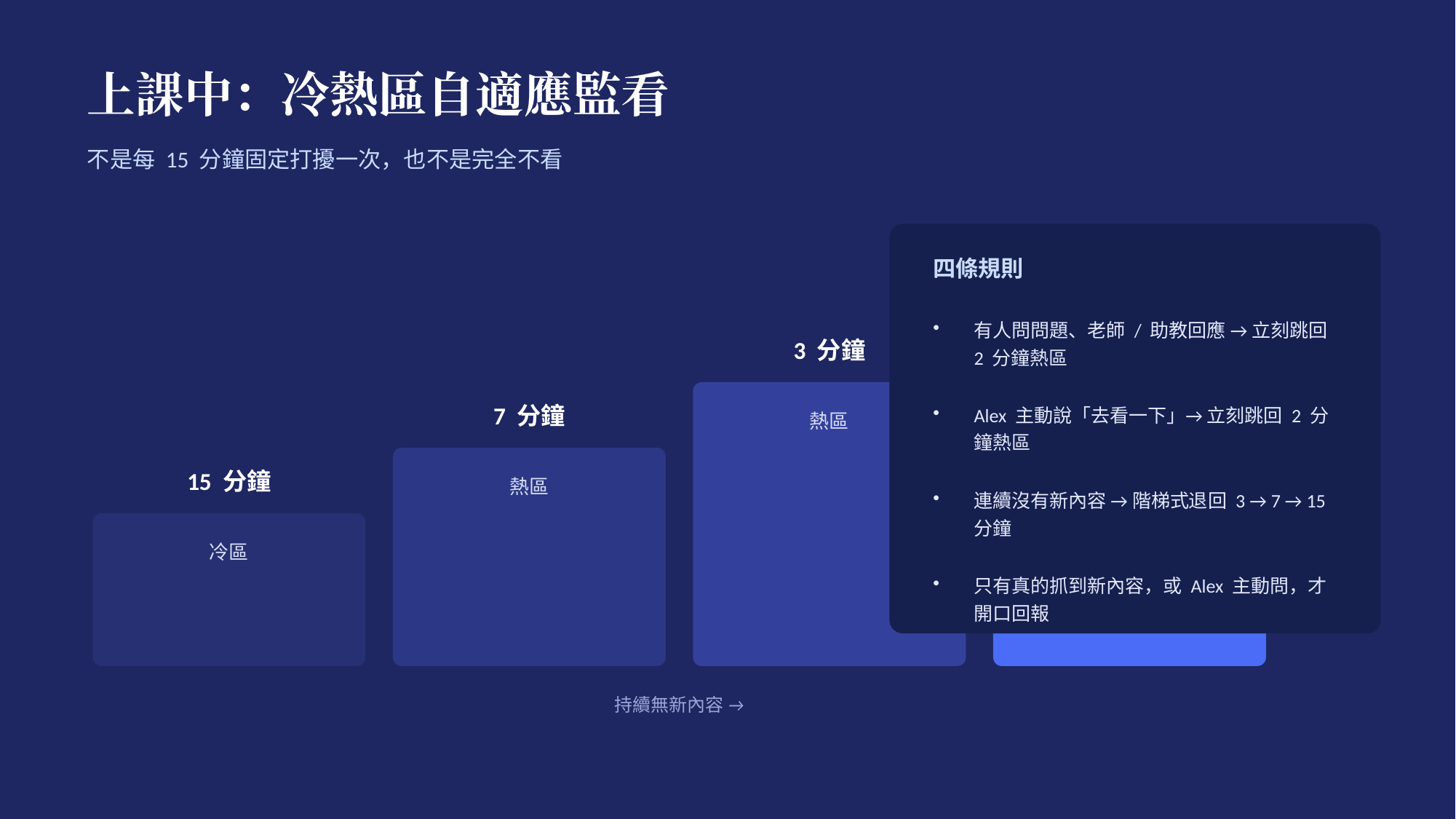

上課中：冷熱區自適應監看
不是每 15 分鐘固定打擾一次，也不是完全不看

四條規則
2 分鐘
有人問問題、老師 / 助教回應 → 立刻跳回 2 分鐘熱區

3 分鐘
熱區

Alex 主動說「去看一下」→ 立刻跳回 2 分鐘熱區
7 分鐘
熱區

15 分鐘
熱區
連續沒有新內容 → 階梯式退回 3 → 7 → 15 分鐘

冷區
只有真的抓到新內容，或 Alex 主動問，才開口回報
持續無新內容 →